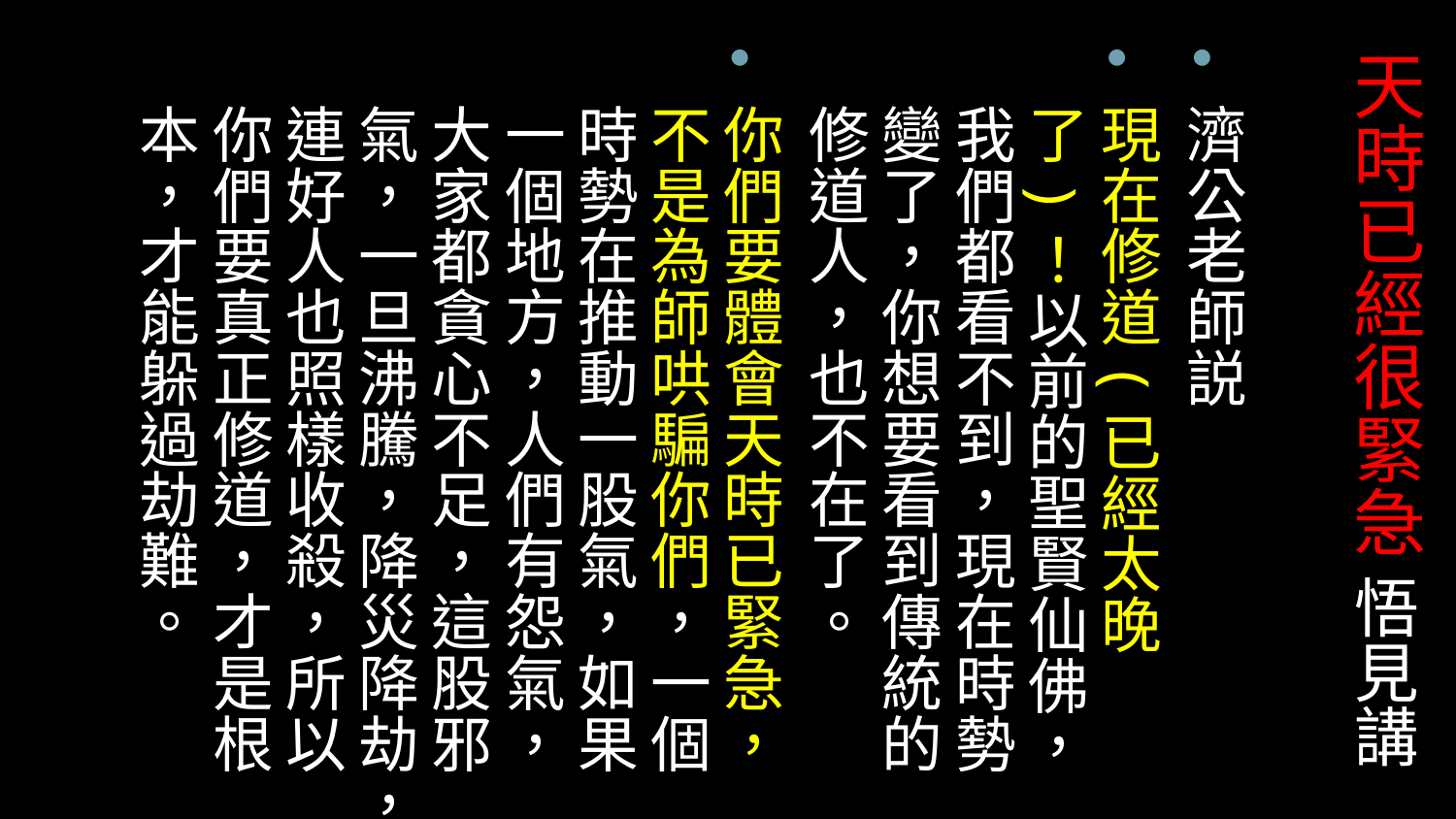

# 天時已經很緊急 悟見講
濟公老師説
現在修道(已經太晚了)！以前的聖賢仙佛，我們都看不到，現在時勢變了，你想要看到傳統的修道人，也不在了。
你們要體會天時已緊急，不是為師哄騙你們，一個時勢在推動一股氣，如果一個地方，人們有怨氣，大家都貪心不足，這股邪氣，一旦沸騰，降災降劫，連好人也照樣收殺，所以你們要真正修道，才是根本，才能躲過劫難。